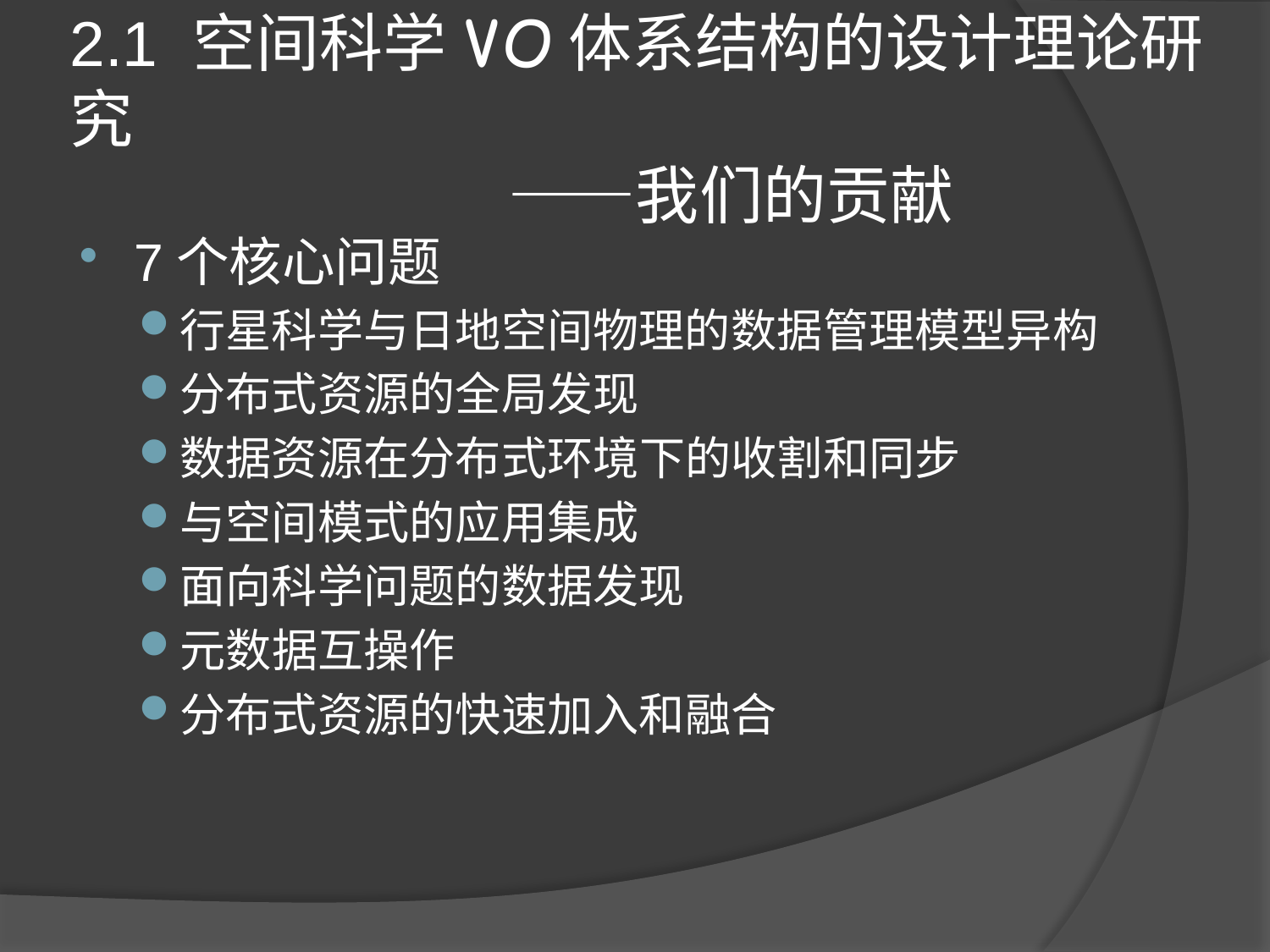

# 2.1 空间科学VO体系结构的设计理论研究 ——我们的贡献
7个核心问题
行星科学与日地空间物理的数据管理模型异构
分布式资源的全局发现
数据资源在分布式环境下的收割和同步
与空间模式的应用集成
面向科学问题的数据发现
元数据互操作
分布式资源的快速加入和融合